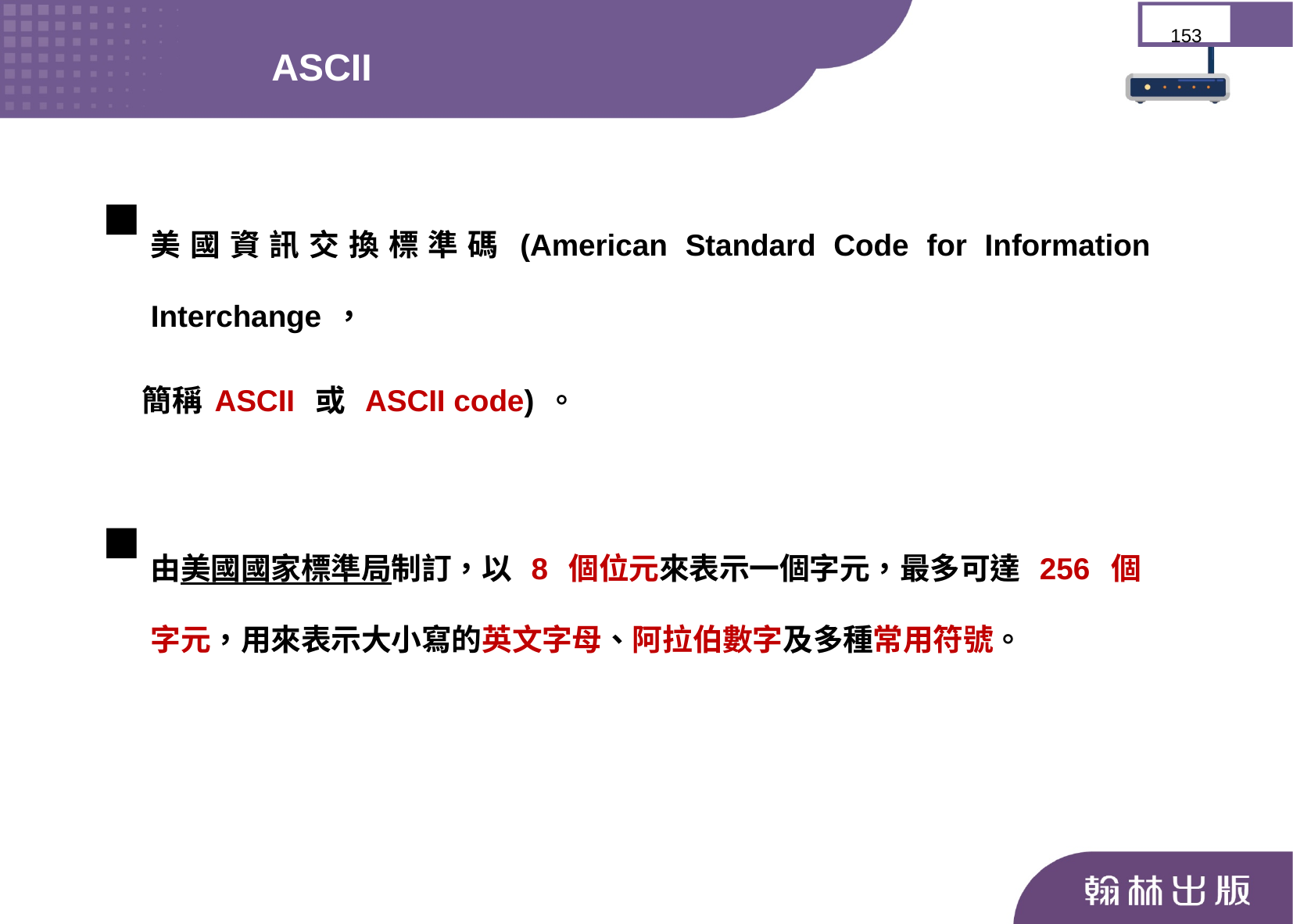

ASCII

153
美國資訊交換標準碼(American Standard Code for Information Interchange，
    簡稱ASCII 或 ASCII code)。

由美國國家標準局制訂，以 8 個位元來表示一個字元，最多可達 256 個字元，用來表示大小寫的英文字母、阿拉伯數字及多種常用符號。